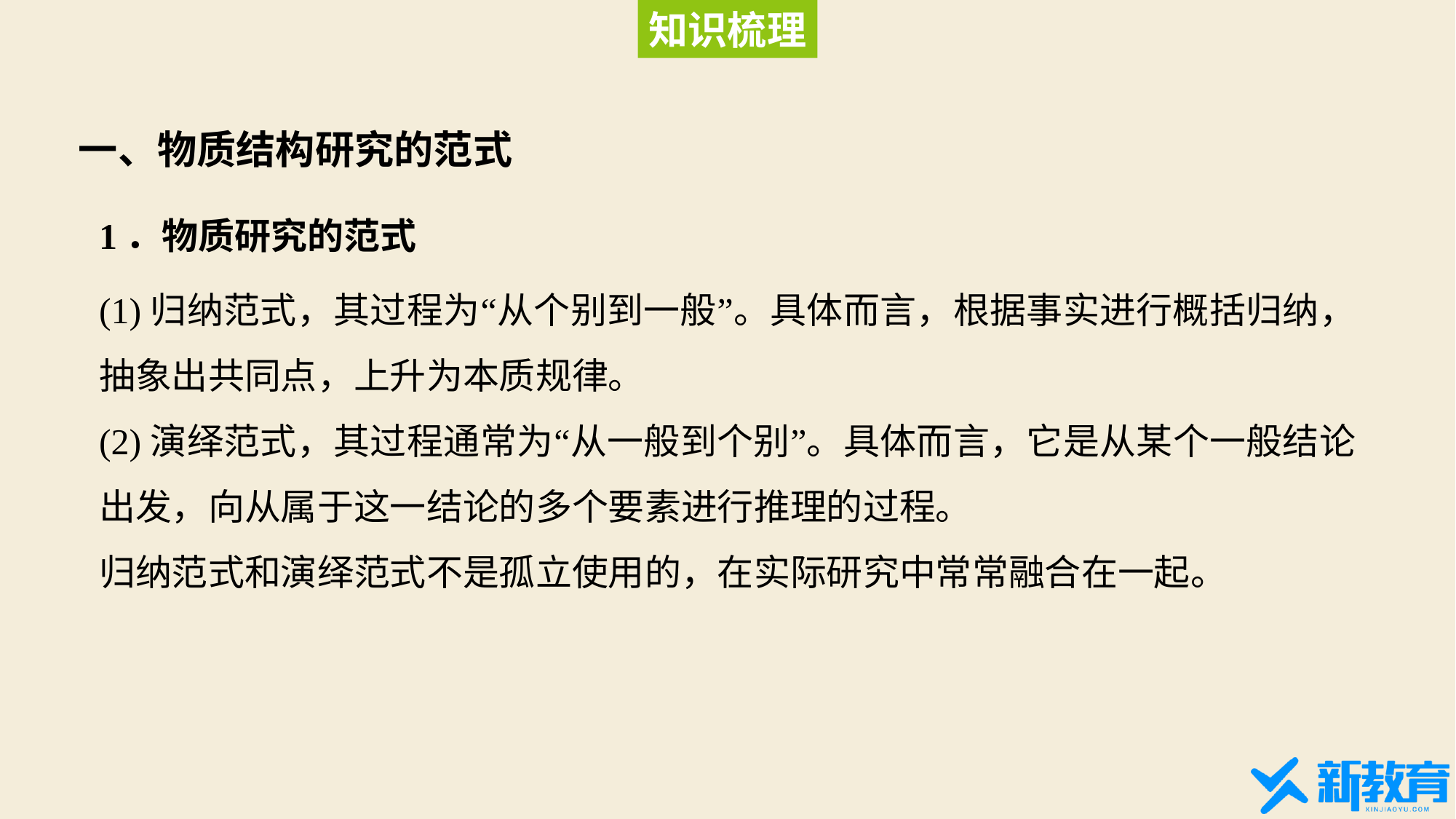

知识梳理
一、物质结构研究的范式
1．物质研究的范式
(1)归纳范式，其过程为“从个别到一般”。具体而言，根据事实进行概括归纳，抽象出共同点，上升为本质规律。
(2)演绎范式，其过程通常为“从一般到个别”。具体而言，它是从某个一般结论出发，向从属于这一结论的多个要素进行推理的过程。
归纳范式和演绎范式不是孤立使用的，在实际研究中常常融合在一起。